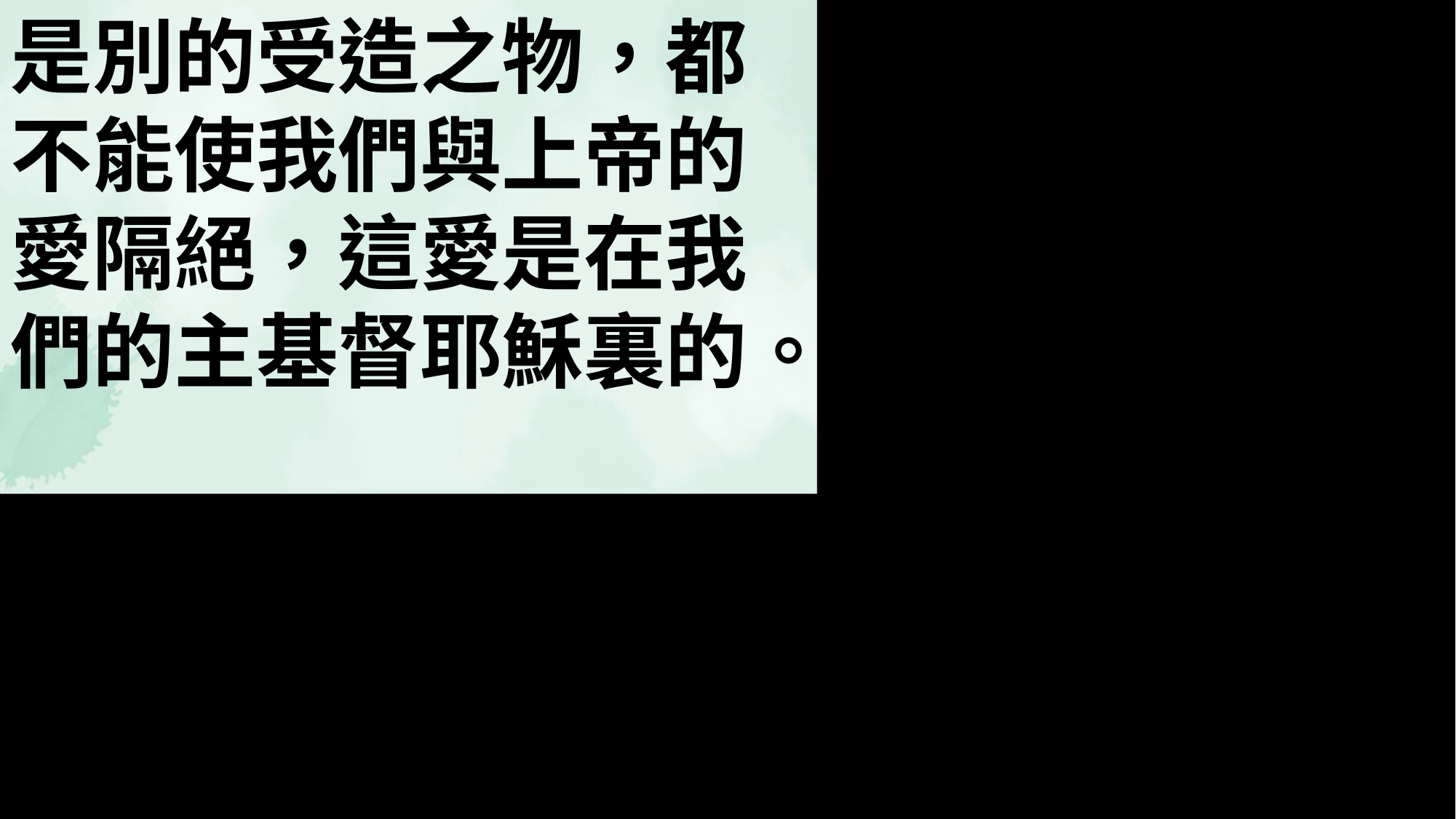

是別的受造之物，都不能使我們與上帝的愛隔絕，這愛是在我們的主基督耶穌裏的。